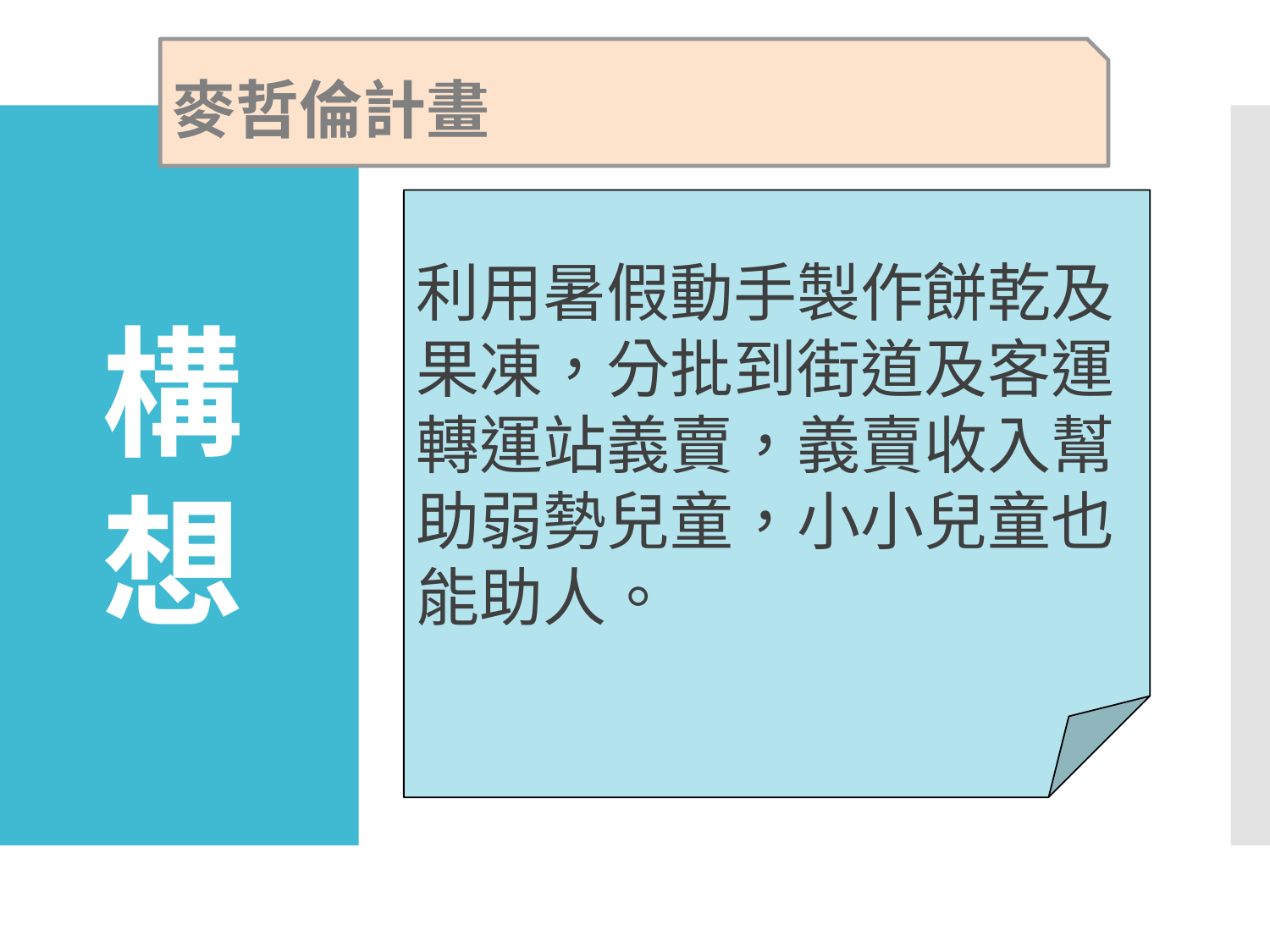

麥哲倫計畫
利用暑假動手製作餅乾及果凍，分批到街道及客運轉運站義賣，義賣收入幫助弱勢兒童，小小兒童也 能助人。
構
想